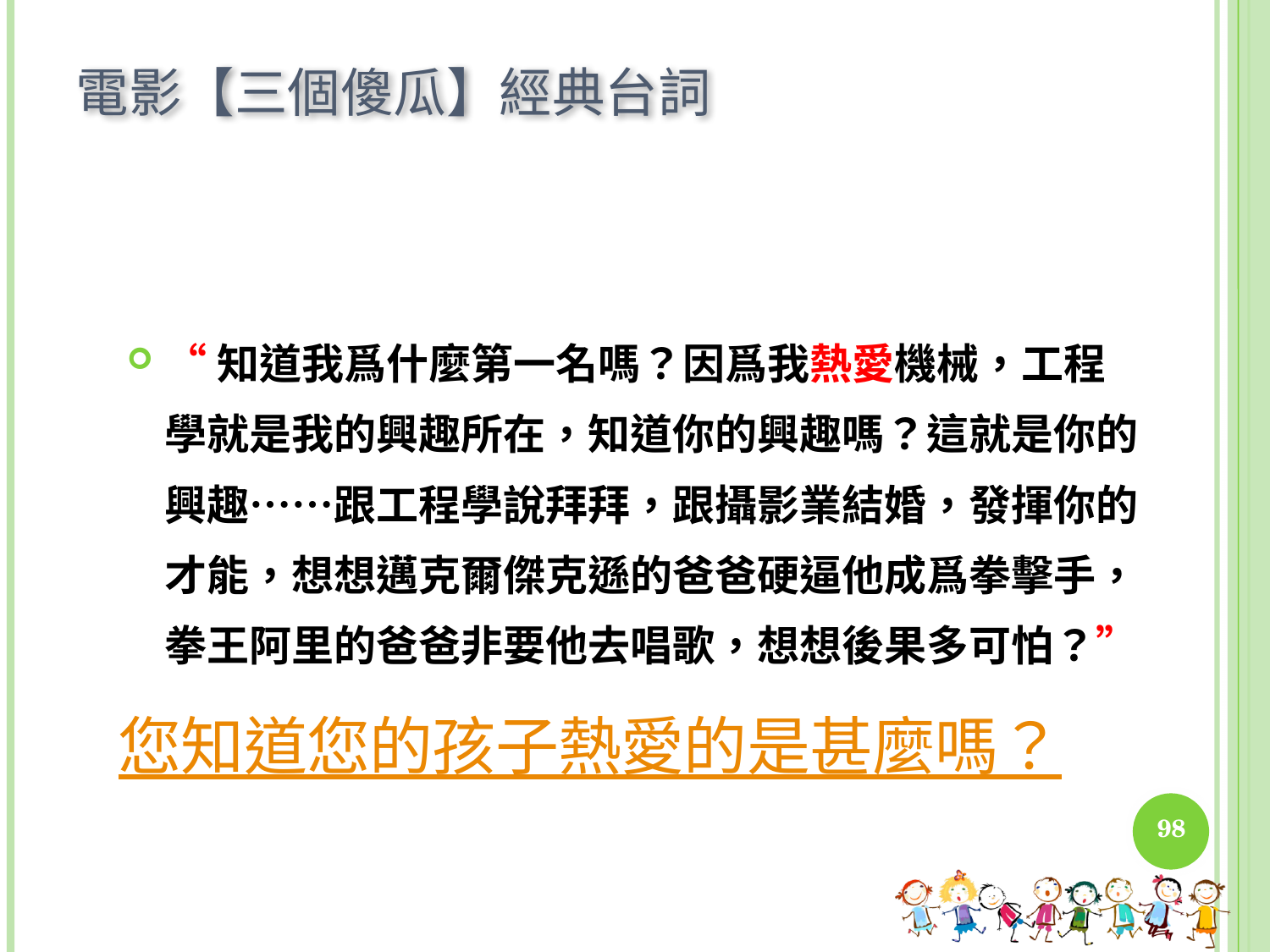

# 電影【三個傻瓜】經典台詞
“知道我爲什麼第一名嗎？因爲我熱愛機械，工程學就是我的興趣所在，知道你的興趣嗎？這就是你的興趣……跟工程學說拜拜，跟攝影業結婚，發揮你的才能，想想邁克爾傑克遜的爸爸硬逼他成爲拳擊手，拳王阿里的爸爸非要他去唱歌，想想後果多可怕？”
98
您知道您的孩子熱愛的是甚麼嗎？